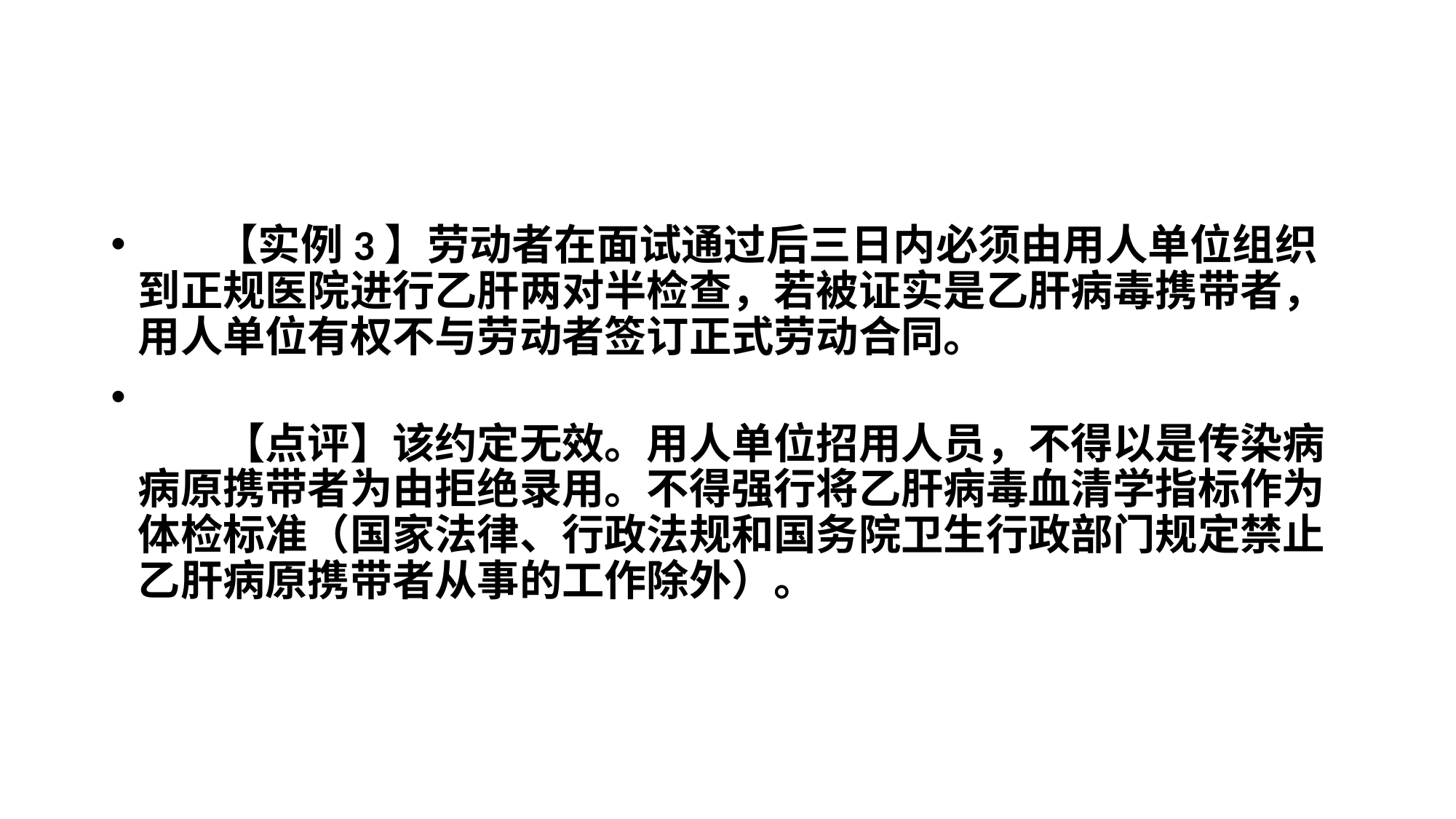

#
       【实例3】劳动者在面试通过后三日内必须由用人单位组织到正规医院进行乙肝两对半检查，若被证实是乙肝病毒携带者，用人单位有权不与劳动者签订正式劳动合同。
　　【点评】该约定无效。用人单位招用人员，不得以是传染病病原携带者为由拒绝录用。不得强行将乙肝病毒血清学指标作为体检标准（国家法律、行政法规和国务院卫生行政部门规定禁止乙肝病原携带者从事的工作除外）。